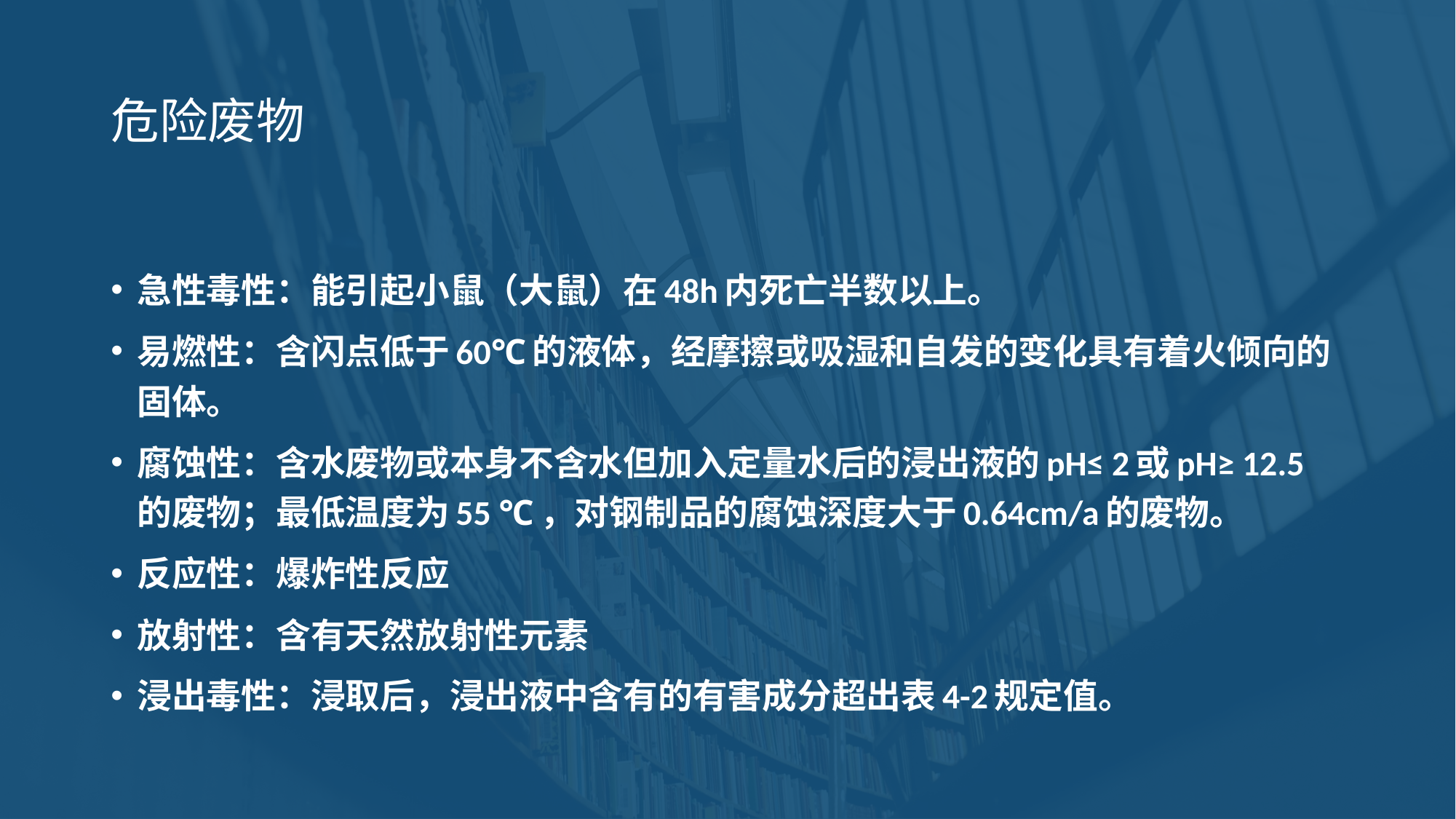

# 危险废物

急性毒性：能引起小鼠（大鼠）在48h内死亡半数以上。
易燃性：含闪点低于60℃的液体，经摩擦或吸湿和自发的变化具有着火倾向的固体。
腐蚀性：含水废物或本身不含水但加入定量水后的浸出液的pH≤ 2或pH≥ 12.5的废物；最低温度为55 ℃，对钢制品的腐蚀深度大于0.64cm/a的废物。
反应性：爆炸性反应
放射性：含有天然放射性元素
浸出毒性：浸取后，浸出液中含有的有害成分超出表4-2规定值。